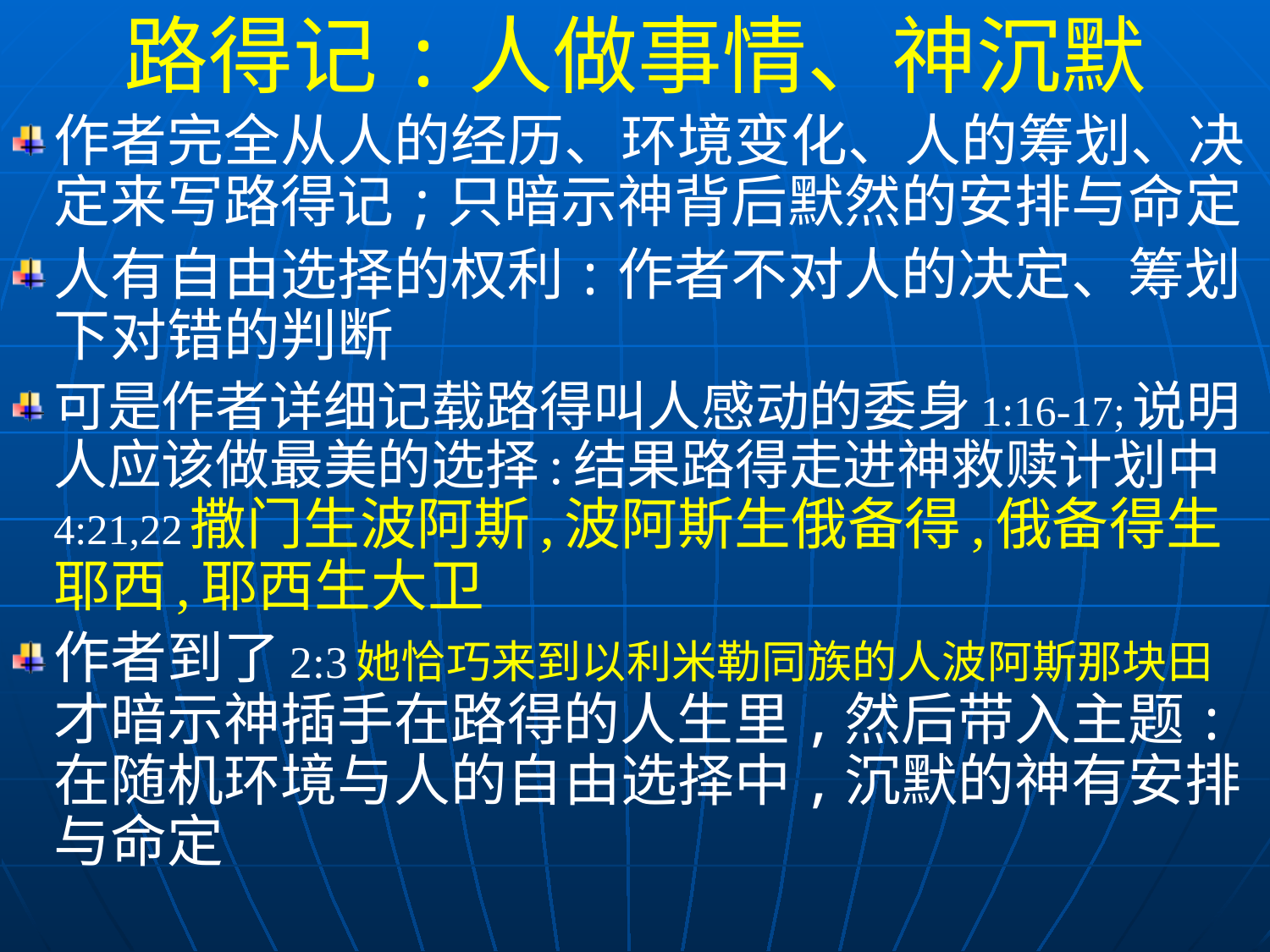

路得记:人做事情、神沉默
作者完全从人的经历、环境变化、人的筹划、决定来写路得记;只暗示神背后默然的安排与命定
人有自由选择的权利:作者不对人的决定、筹划下对错的判断
可是作者详细记载路得叫人感动的委身1:16-17;说明人应该做最美的选择:结果路得走进神救赎计划中4:21,22撒门生波阿斯,波阿斯生俄备得,俄备得生耶西,耶西生大卫
作者到了2:3她恰巧来到以利米勒同族的人波阿斯那块田 才暗示神插手在路得的人生里,然后带入主题:在随机环境与人的自由选择中,沉默的神有安排与命定